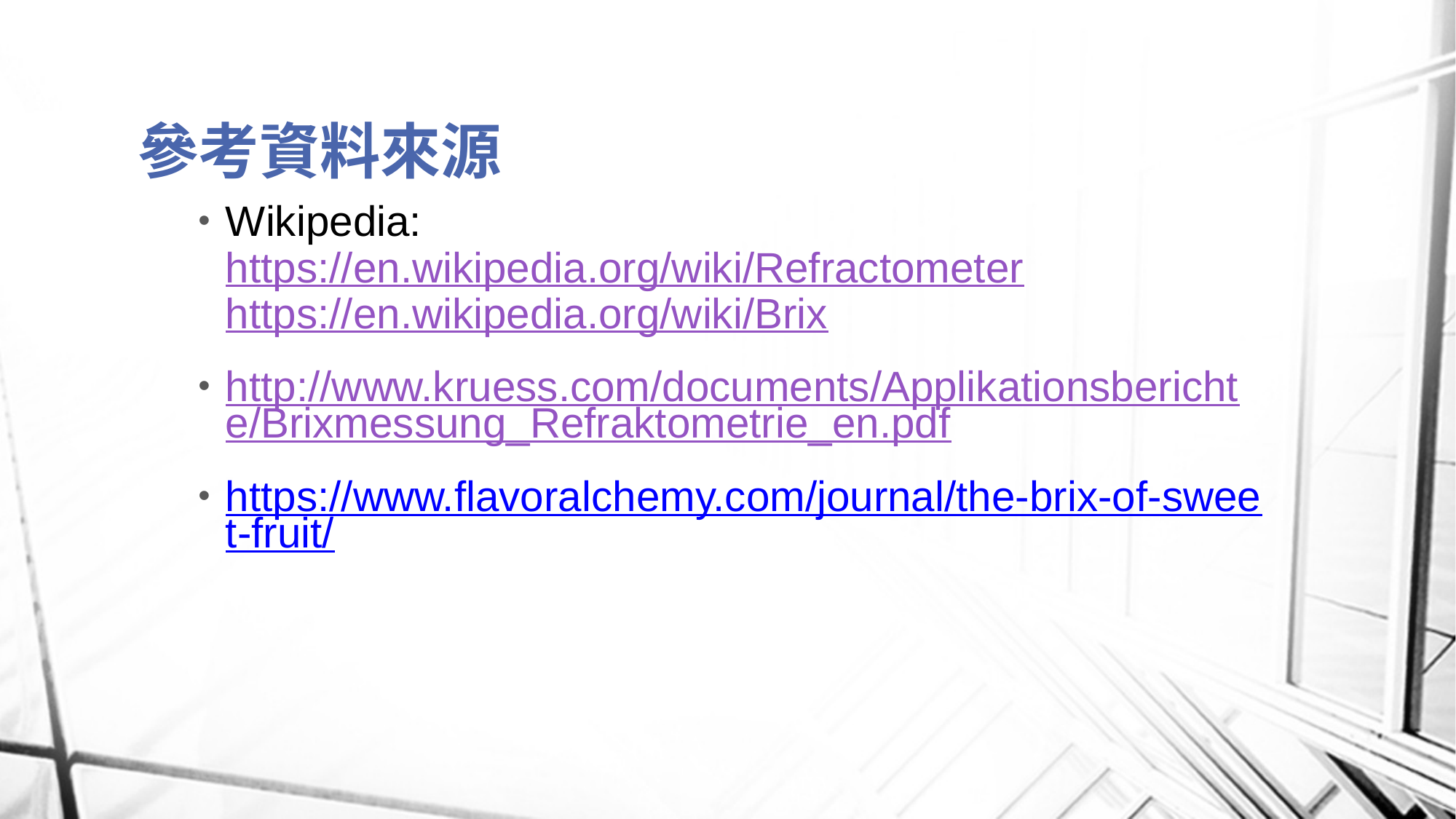

# 參考資料來源
Wikipedia:
https://en.wikipedia.org/wiki/Refractometer
https://en.wikipedia.org/wiki/Brix
http://www.kruess.com/documents/Applikationsberichte/Brixmessung_Refraktometrie_en.pdf
https://www.flavoralchemy.com/journal/the-brix-of-sweet-fruit/